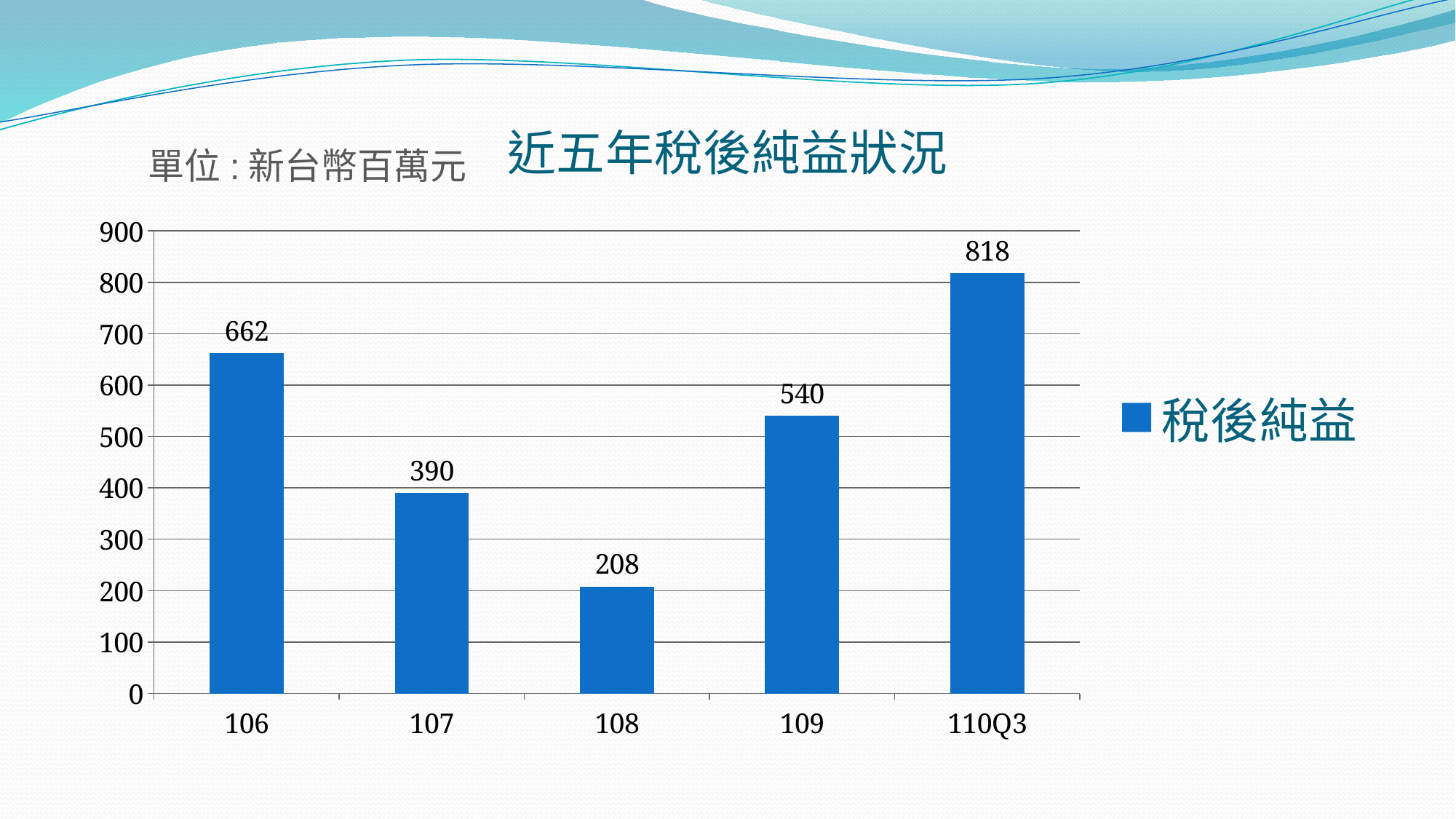

### Chart: 近五年稅後純益狀況

| Category | 稅後純益 |
|---|---|
| 106 | 662.0 |
| 107 | 390.0 |
| 108 | 208.0 |
| 109 | 540.0 |
| 110Q3 | 818.0 |
單位:新台幣百萬元